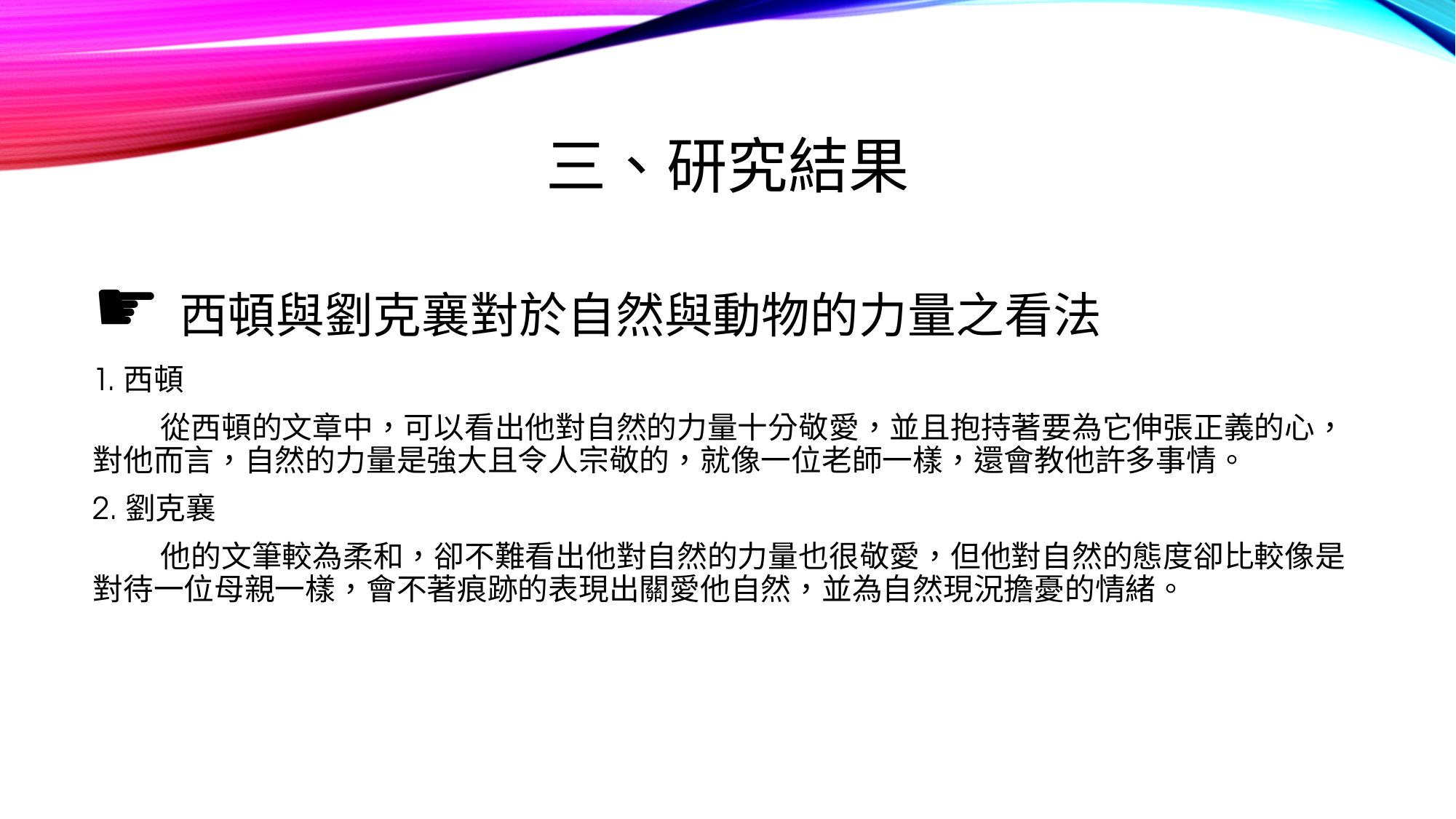

# 三、研究結果
☛西頓與劉克襄對於自然與動物的力量之看法
1.西頓
         從西頓的文章中，可以看出他對自然的力量十分敬愛，並且抱持著要為它伸張正義的心，對他而言，自然的力量是強大且令人宗敬的，就像一位老師一樣，還會教他許多事情。
2.劉克襄
         他的文筆較為柔和，卻不難看出他對自然的力量也很敬愛，但他對自然的態度卻比較像是對待一位母親一樣，會不著痕跡的表現出關愛他自然，並為自然現況擔憂的情緒。